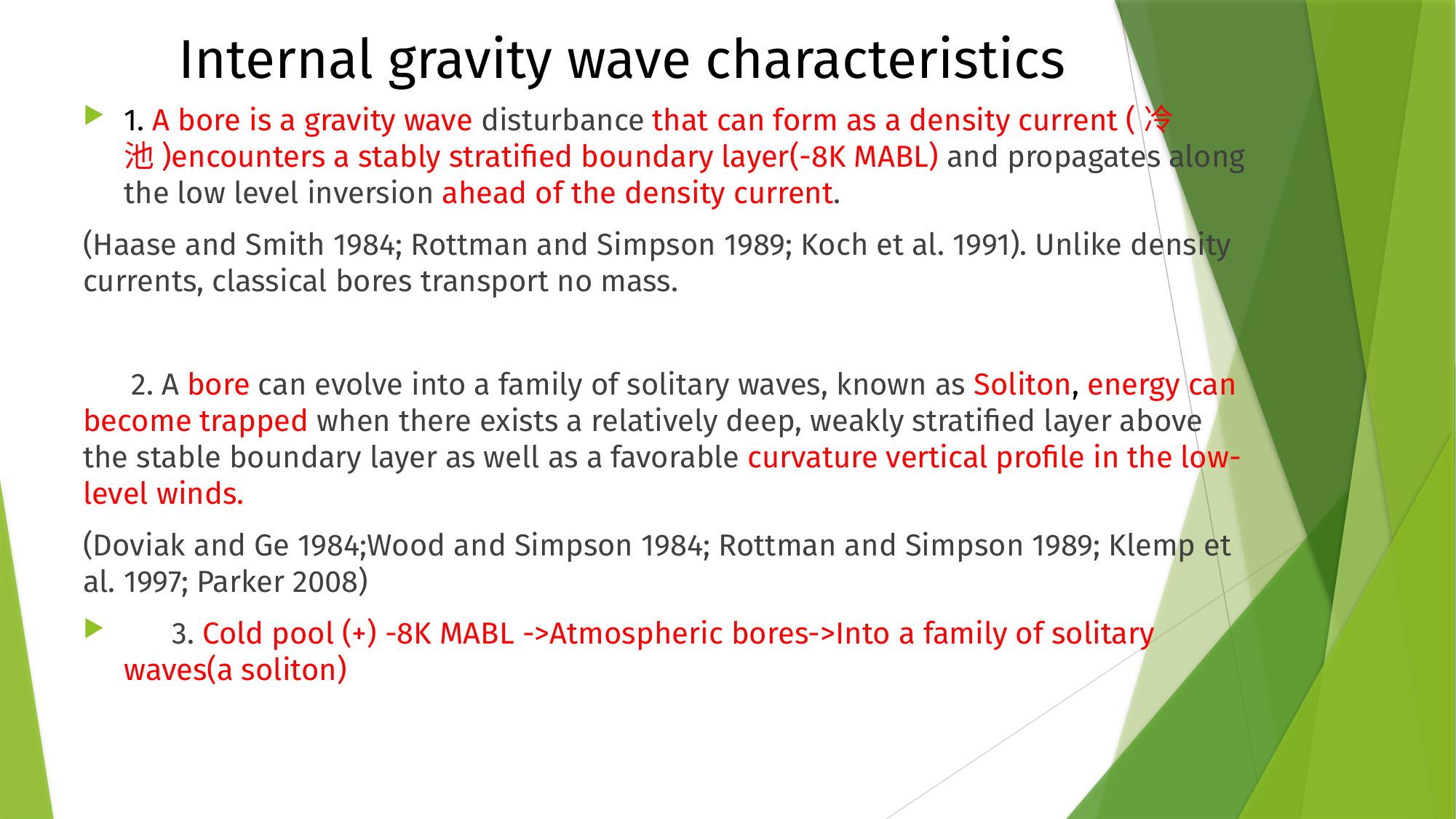

# Internal gravity wave characteristics
1. A bore is a gravity wave disturbance that can form as a density current (冷池)encounters a stably stratified boundary layer(-8K MABL) and propagates along the low level inversion ahead of the density current.
(Haase and Smith 1984; Rottman and Simpson 1989; Koch et al. 1991). Unlike density currents, classical bores transport no mass.

      2. A bore can evolve into a family of solitary waves, known as Soliton, energy can become trapped when there exists a relatively deep, weakly stratified layer above the stable boundary layer as well as a favorable curvature vertical profile in the low-level winds.
(Doviak and Ge 1984;Wood and Simpson 1984; Rottman and Simpson 1989; Klemp et al. 1997; Parker 2008)
      3. Cold pool (+) -8K MABL ->Atmospheric bores->Into a family of solitary waves(a soliton)